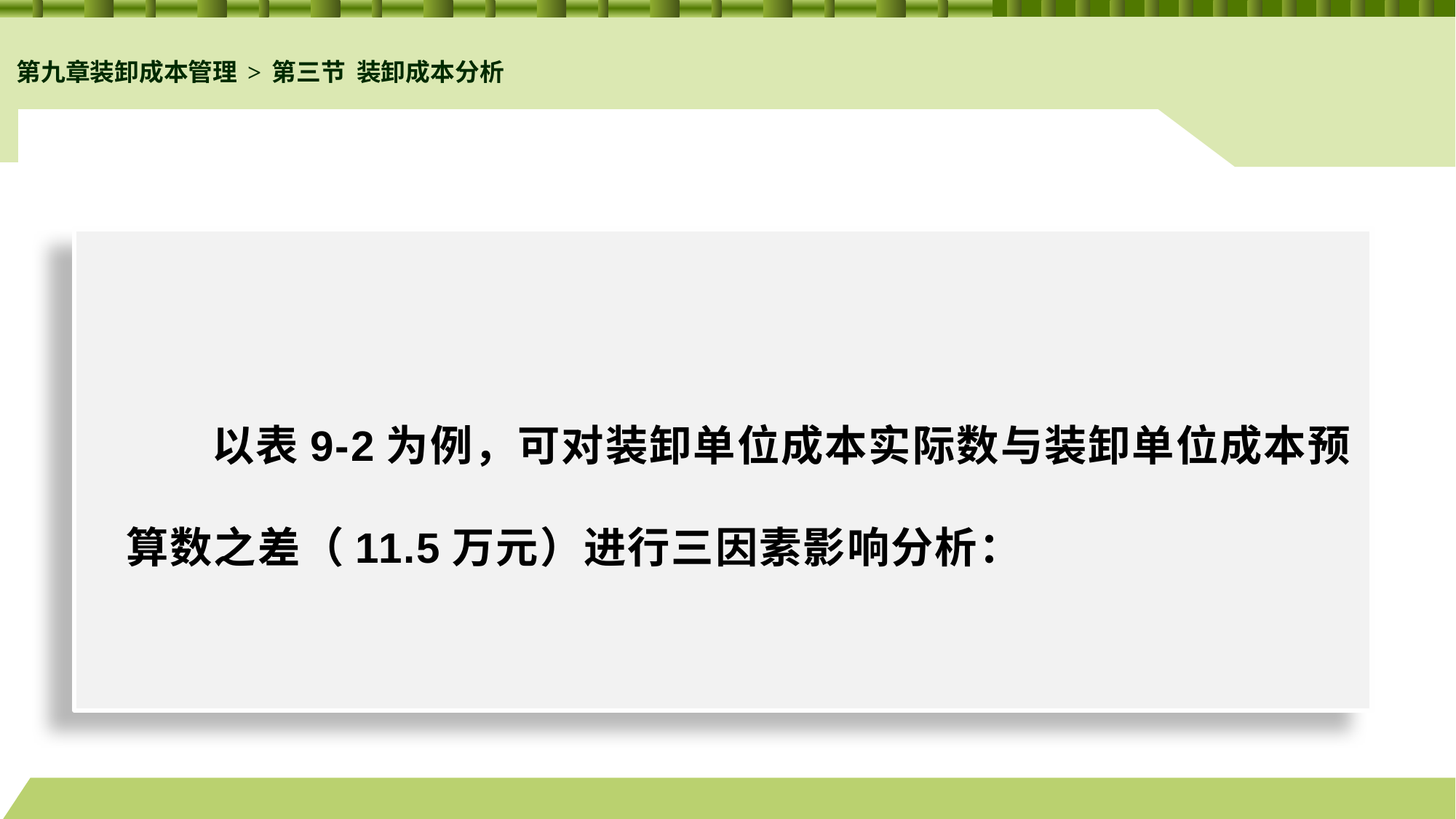

第九章装卸成本管理>第三节  装卸成本分析
#
以表9-2为例，可对装卸单位成本实际数与装卸单位成本预算数之差（11.5万元）进行三因素影响分析：